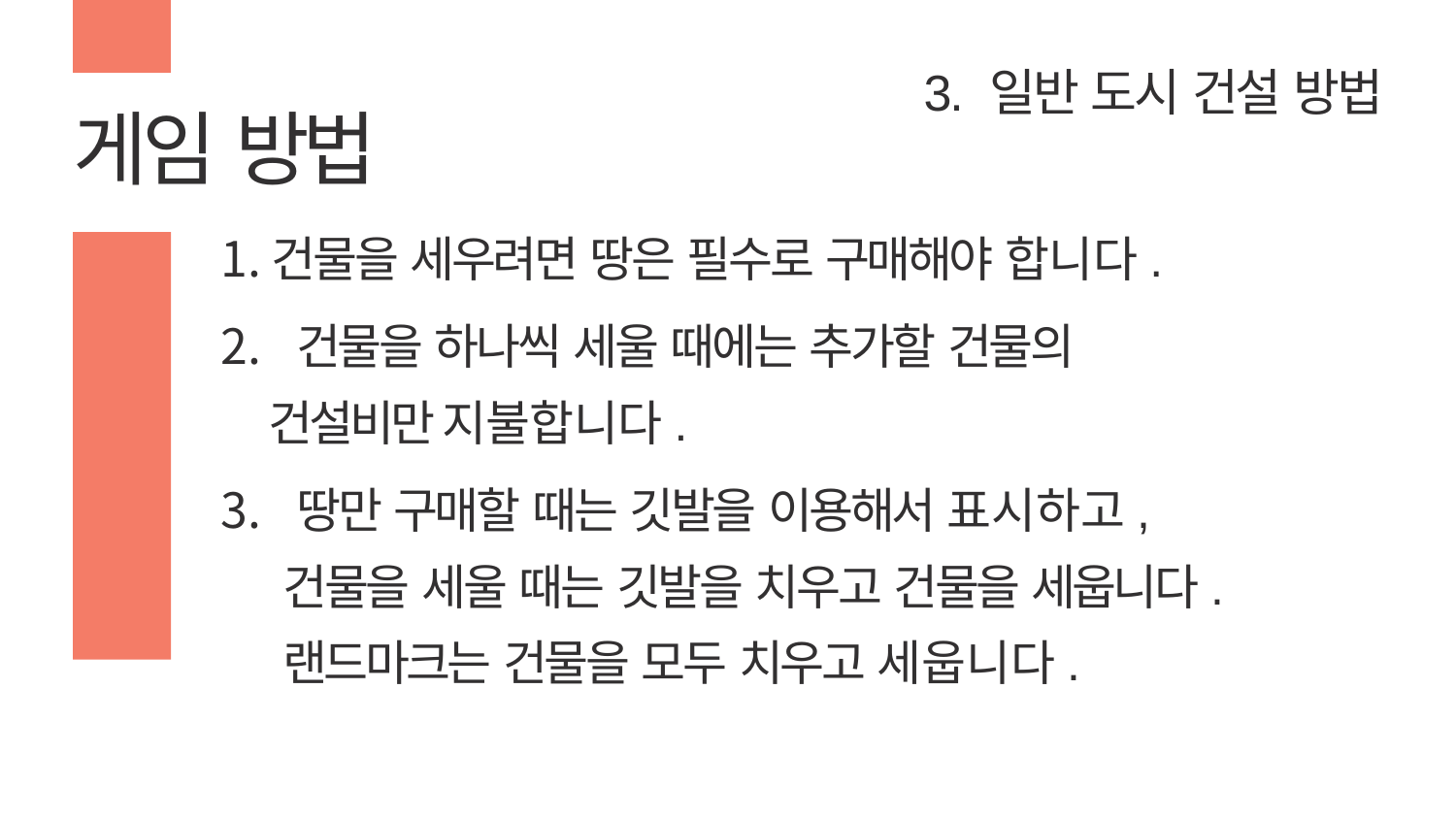

# 3. 일반 도시 건설 방법
게임 방법
건물을 세우려면 땅은 필수로 구매해야 합니다.
	건물을 하나씩 세울 때에는 추가할 건물의
 건설비만 지불합니다.
	땅만 구매할 때는 깃발을 이용해서 표시하고,
 건물을 세울 때는 깃발을 치우고 건물을 세웁니다.
 랜드마크는 건물을 모두 치우고 세웁니다.